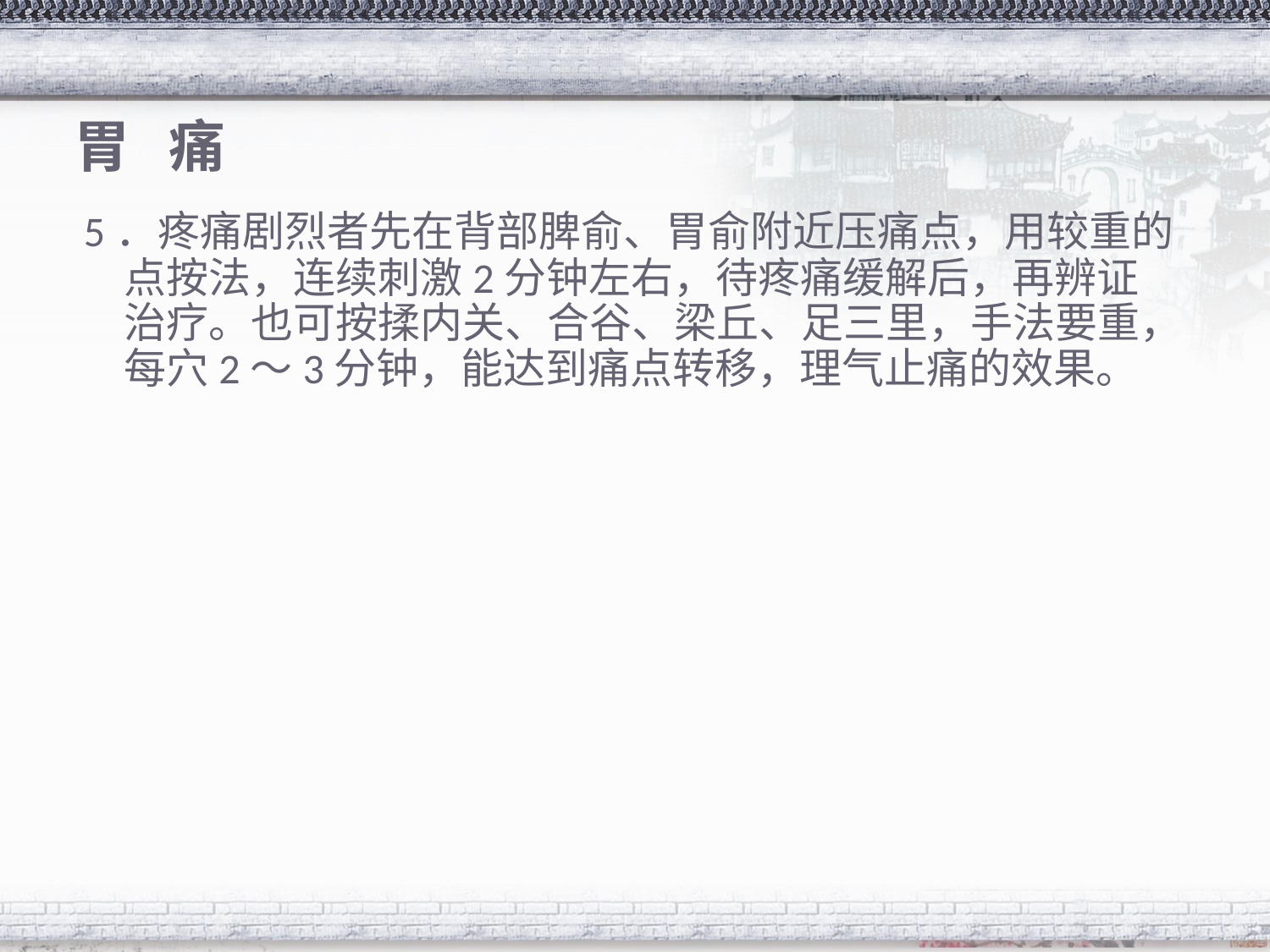

# 胃   痛
 5．疼痛剧烈者先在背部脾俞、胃俞附近压痛点，用较重的点按法，连续刺激2分钟左右，待疼痛缓解后，再辨证治疗。也可按揉内关、合谷、梁丘、足三里，手法要重，每穴2～3分钟，能达到痛点转移，理气止痛的效果。